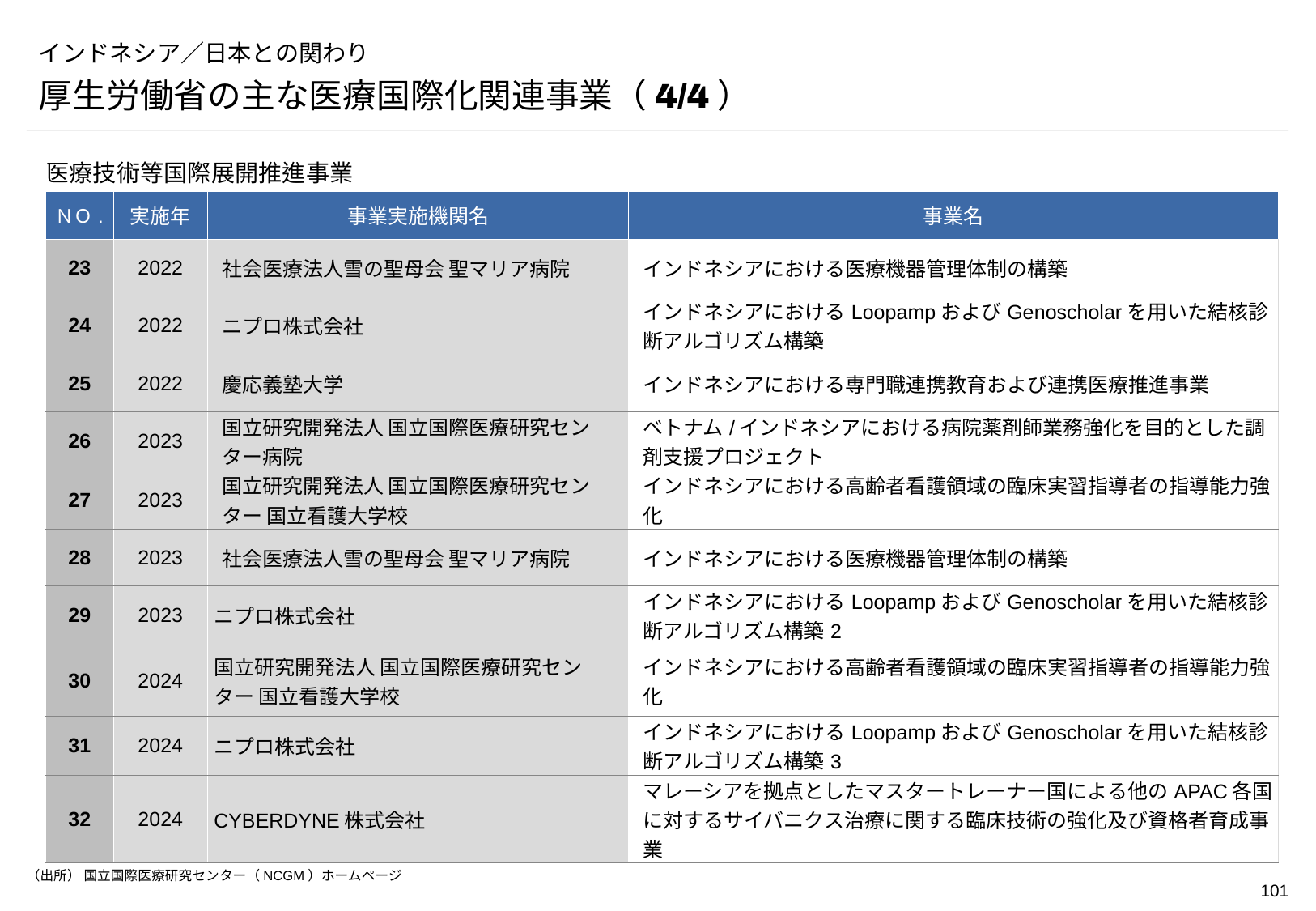

# インドネシア／日本との関わり
厚生労働省の主な医療国際化関連事業（4/4）
医療技術等国際展開推進事業
| ＮＯ. | 実施年 | 事業実施機関名 | 事業名 |
| --- | --- | --- | --- |
| 23 | 2022 | 社会医療法人雪の聖母会 聖マリア病院 | インドネシアにおける医療機器管理体制の構築 |
| 24 | 2022 | ニプロ株式会社 | インドネシアにおけるLoopampおよびGenoscholarを用いた結核診断アルゴリズム構築 |
| 25 | 2022 | 慶応義塾大学 | インドネシアにおける専門職連携教育および連携医療推進事業 |
| 26 | 2023 | 国立研究開発法人 国立国際医療研究センター病院 | ベトナム/インドネシアにおける病院薬剤師業務強化を目的とした調剤支援プロジェクト |
| 27 | 2023 | 国立研究開発法人 国立国際医療研究センター 国立看護大学校 | インドネシアにおける高齢者看護領域の臨床実習指導者の指導能力強化 |
| 28 | 2023 | 社会医療法人雪の聖母会 聖マリア病院 | インドネシアにおける医療機器管理体制の構築 |
| 29 | 2023 | ニプロ株式会社 | インドネシアにおけるLoopampおよびGenoscholarを用いた結核診断アルゴリズム構築2 |
| 30 | 2024 | 国立研究開発法人 国立国際医療研究センター 国立看護大学校 | インドネシアにおける高齢者看護領域の臨床実習指導者の指導能力強化 |
| 31 | 2024 | ニプロ株式会社 | インドネシアにおけるLoopampおよびGenoscholarを用いた結核診断アルゴリズム構築3 |
| 32 | 2024 | CYBERDYNE株式会社 | マレーシアを拠点としたマスタートレーナー国による他のAPAC各国に対するサイバニクス治療に関する臨床技術の強化及び資格者育成事業 |
（出所） 国立国際医療研究センター（NCGM）ホームページ